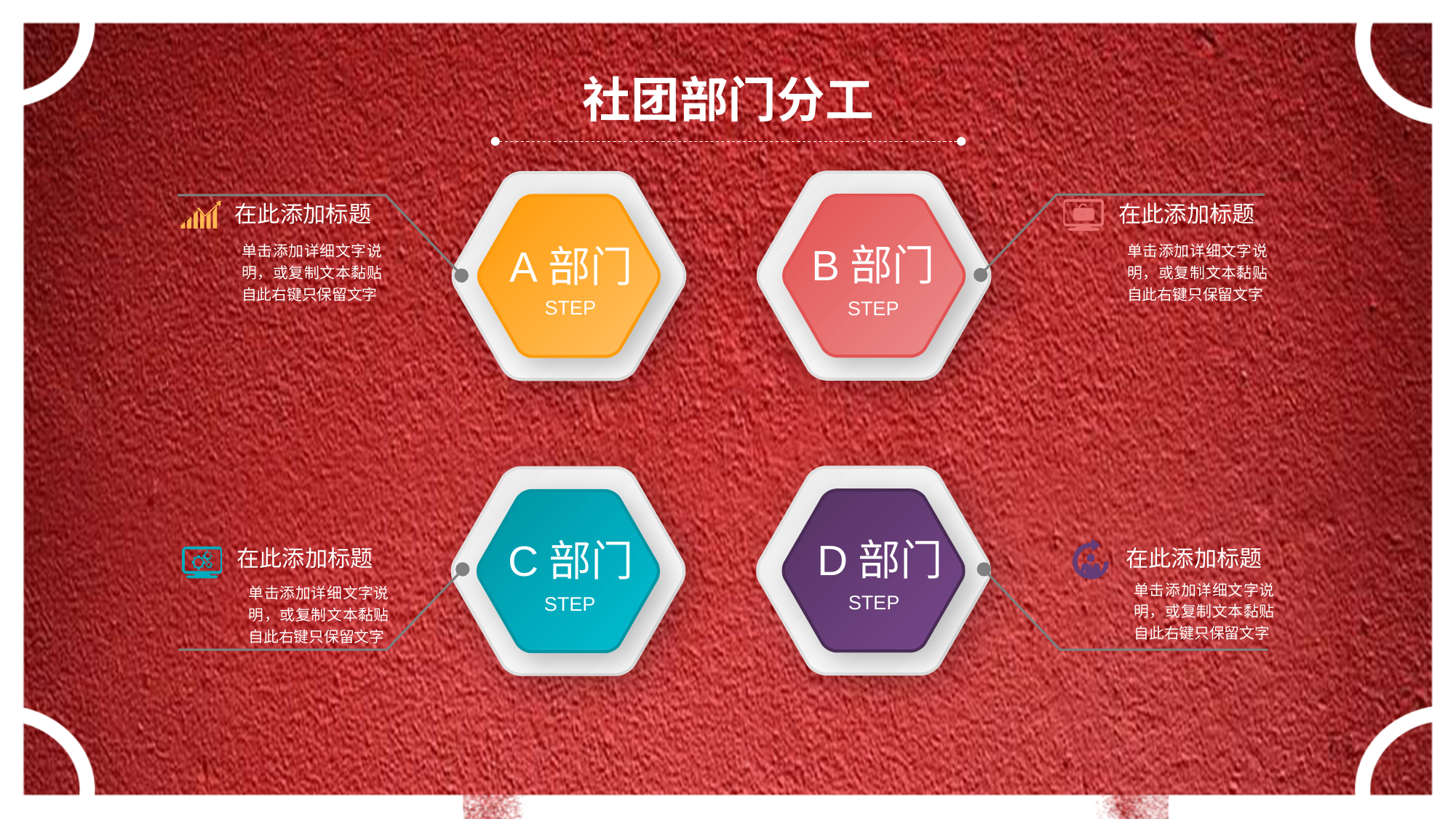

社团部门分工

B部门
STEP

A部门
STEP
在此添加标题

在此添加标题

单击添加详细文字说明，或复制文本黏贴自此右键只保留文字
单击添加详细文字说明，或复制文本黏贴自此右键只保留文字

D部门
STEP

C部门
STEP
在此添加标题

在此添加标题

单击添加详细文字说明，或复制文本黏贴自此右键只保留文字
单击添加详细文字说明，或复制文本黏贴自此右键只保留文字